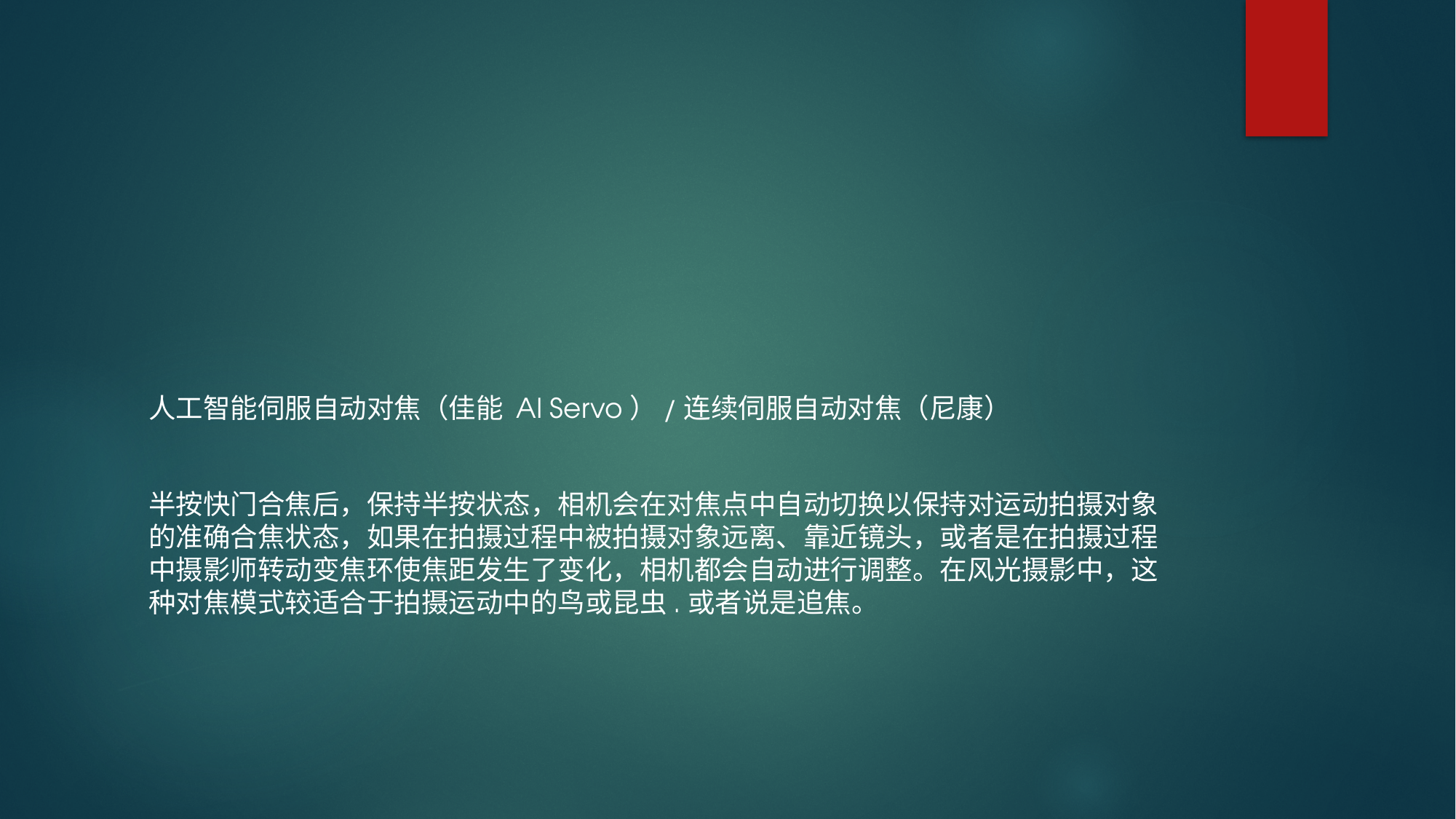

#
人工智能伺服自动对焦（佳能 AI Servo）/连续伺服自动对焦（尼康）

半按快门合焦后，保持半按状态，相机会在对焦点中自动切换以保持对运动拍摄对象的准确合焦状态，如果在拍摄过程中被拍摄对象远离、靠近镜头，或者是在拍摄过程中摄影师转动变焦环使焦距发生了变化，相机都会自动进行调整。在风光摄影中，这种对焦模式较适合于拍摄运动中的鸟或昆虫.或者说是追焦。